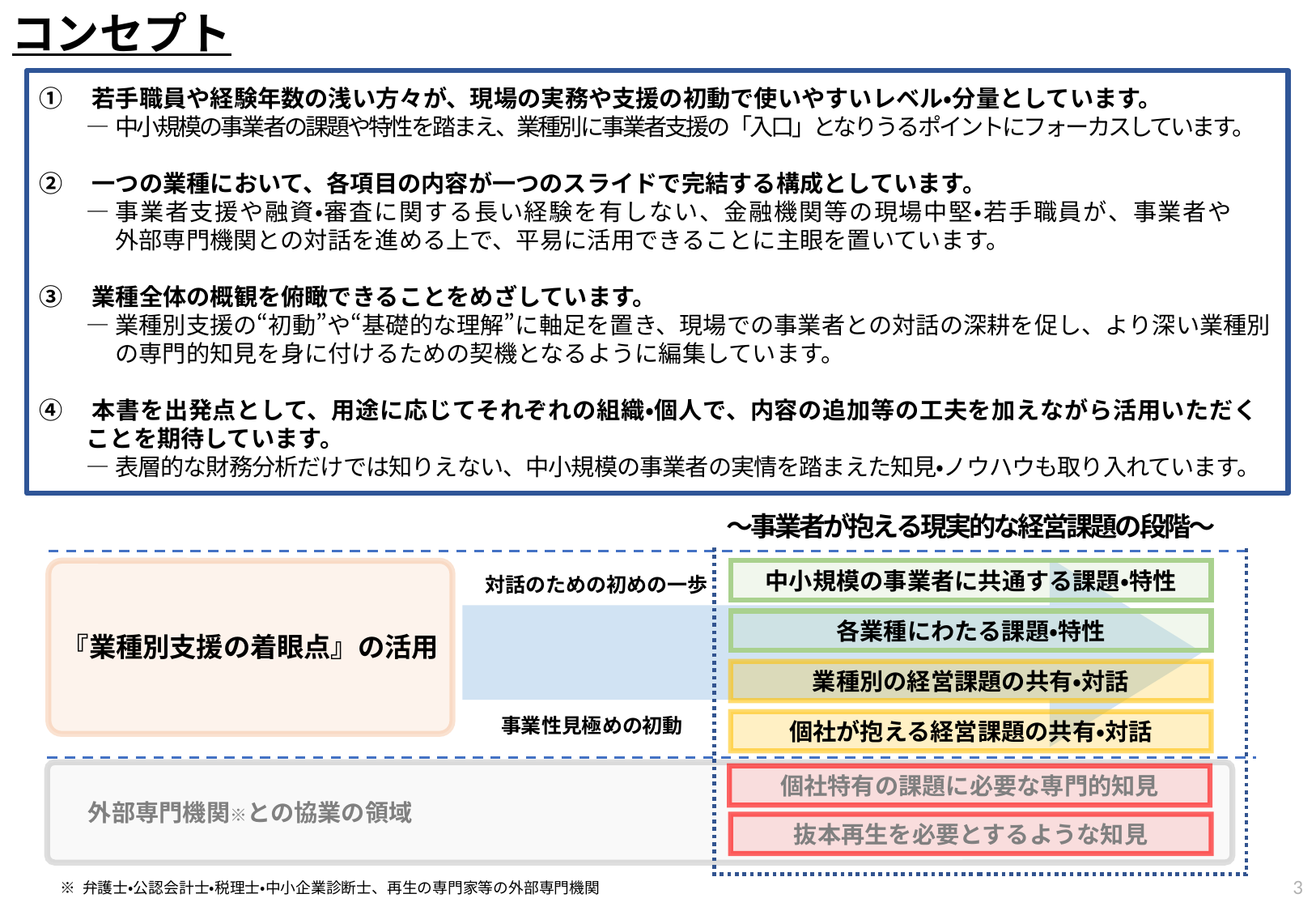

コンセプト
①　若手職員や経験年数の浅い方々が、現場の実務や支援の初動で使いやすいレベル・分量としています。
　　― 中小規模の事業者の課題や特性を踏まえ、業種別に事業者支援の「入口」となりうるポイントにフォーカスしています。

②　一つの業種において、各項目の内容が一つのスライドで完結する構成としています。
　　― 事業者支援や融資・審査に関する長い経験を有しない、金融機関等の現場中堅・若手職員が、事業者や
　　　 外部専門機関との対話を進める上で、平易に活用できることに主眼を置いています。

③　業種全体の概観を俯瞰できることをめざしています。
　　― 業種別支援の“初動”や“基礎的な理解”に軸足を置き、現場での事業者との対話の深耕を促し、より深い業種別
　　　 の専門的知見を身に付けるための契機となるように編集しています。

④　本書を出発点として、用途に応じてそれぞれの組織・個人で、内容の追加等の工夫を加えながら活用いただく
　　ことを期待しています。
　　― 表層的な財務分析だけでは知りえない、中小規模の事業者の実情を踏まえた知見・ノウハウも取り入れています。
～事業者が抱える現実的な経営課題の段階～

中小規模の事業者に共通する課題・特性
対話のための初めの一歩
各業種にわたる課題・特性
『業種別支援の着眼点』の活用
業種別の経営課題の共有・対話
事業性見極めの初動
個社が抱える経営課題の共有・対話

個社特有の課題に必要な専門的知見
外部専門機関※との協業の領域
抜本再生を必要とするような知見
3
※ 弁護士・公認会計士・税理士・中小企業診断士、再生の専門家等の外部専門機関